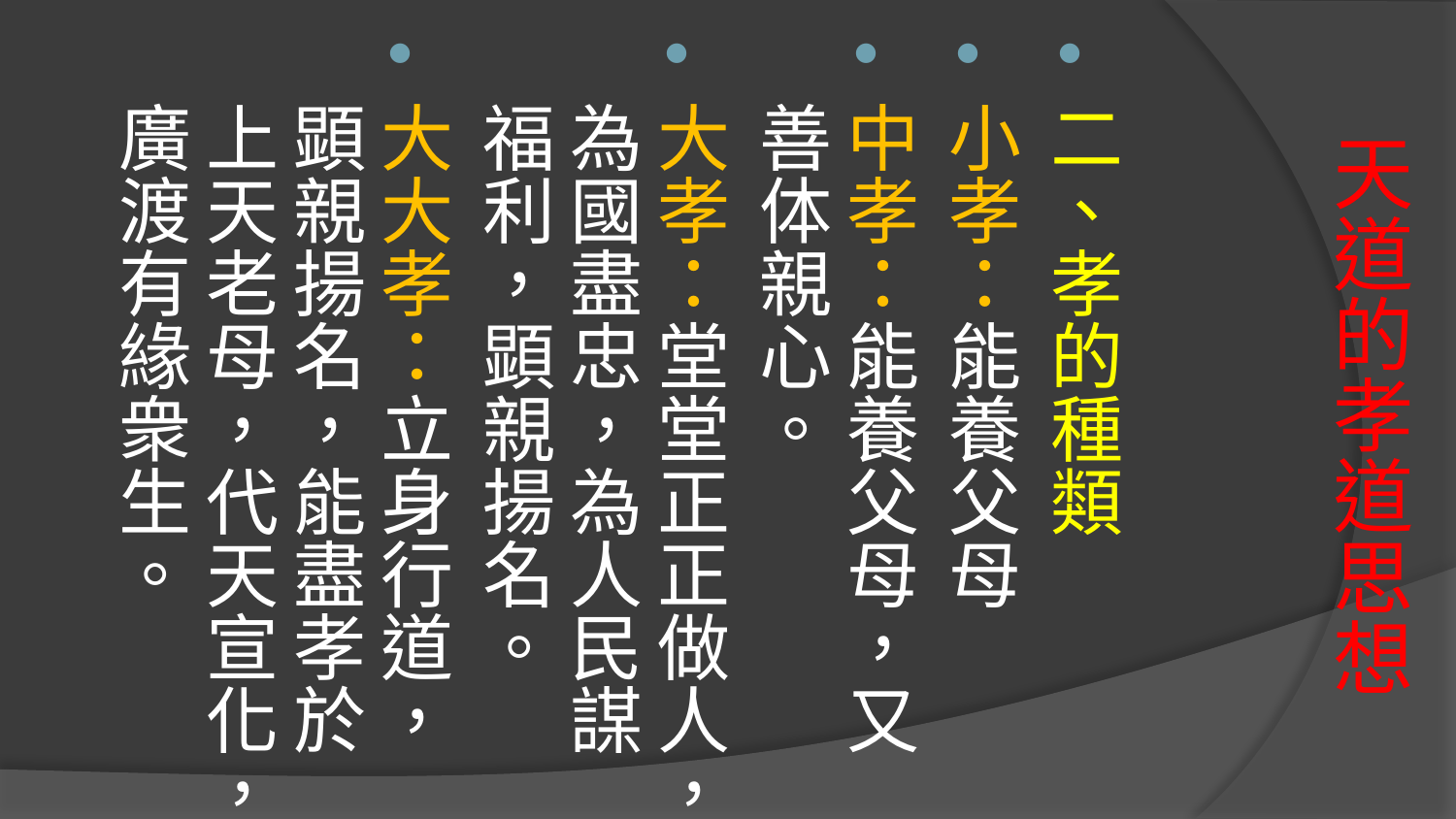

二、孝的種類
小孝：能養父母
中孝：能養父母，又善体親心。
大孝：堂堂正正做人，為國盡忠，為人民謀福利，顕親揚名。
大大孝：立身行道，顕親揚名，能盡孝於上天老母，代天宣化，廣渡有緣衆生。

# 天道的孝道思想